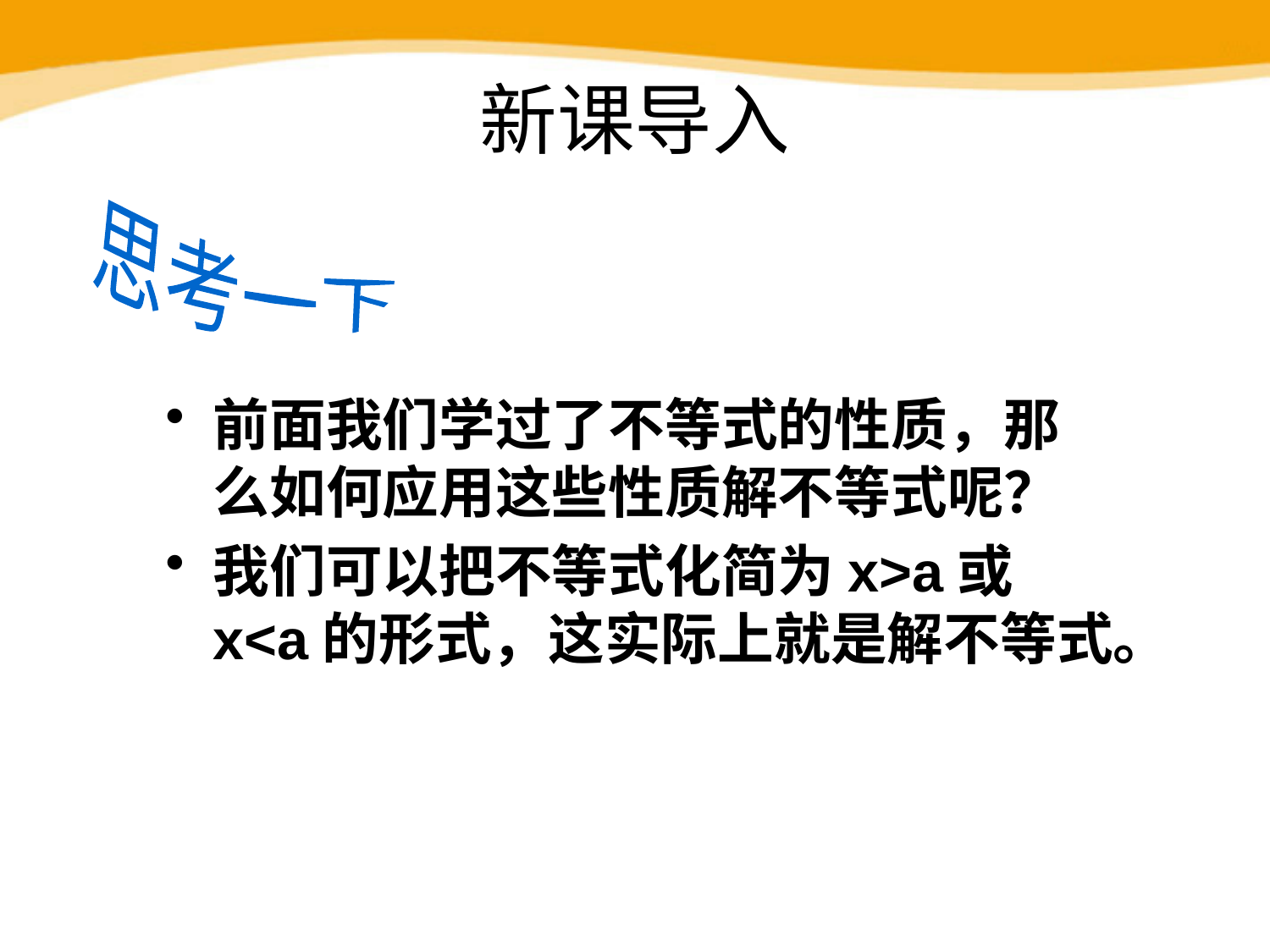

# 新课导入
思考一下
前面我们学过了不等式的性质，那么如何应用这些性质解不等式呢？
我们可以把不等式化简为x>a或x<a的形式，这实际上就是解不等式。